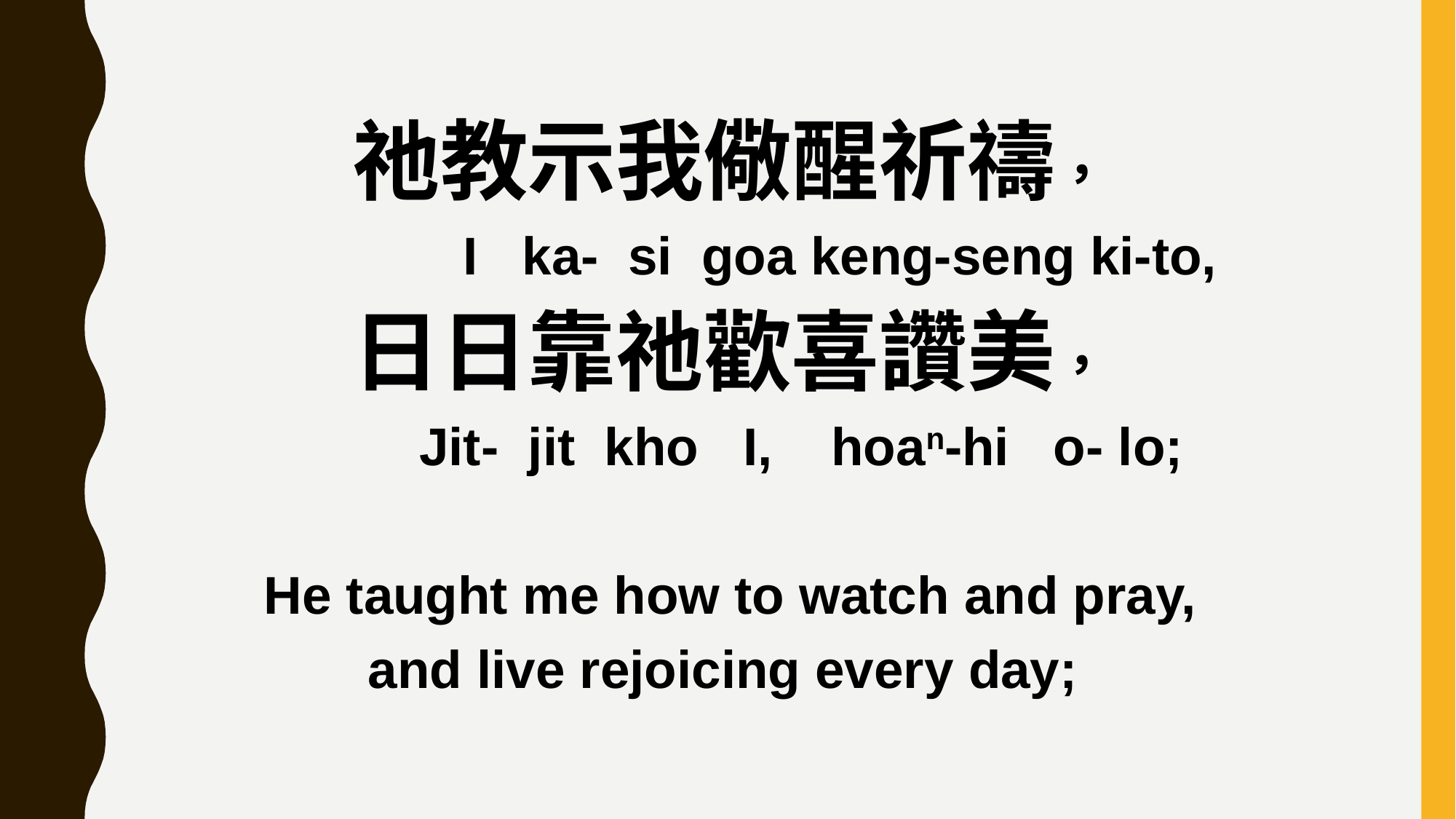

祂教示我儆醒祈禱，
                  I   ka-  si  goa keng-seng ki-to,
日日靠祂歡喜讚美，
               Jit-  jit  kho   I,    hoan-hi   o- lo;

He taught me how to watch and pray,
and live rejoicing every day;